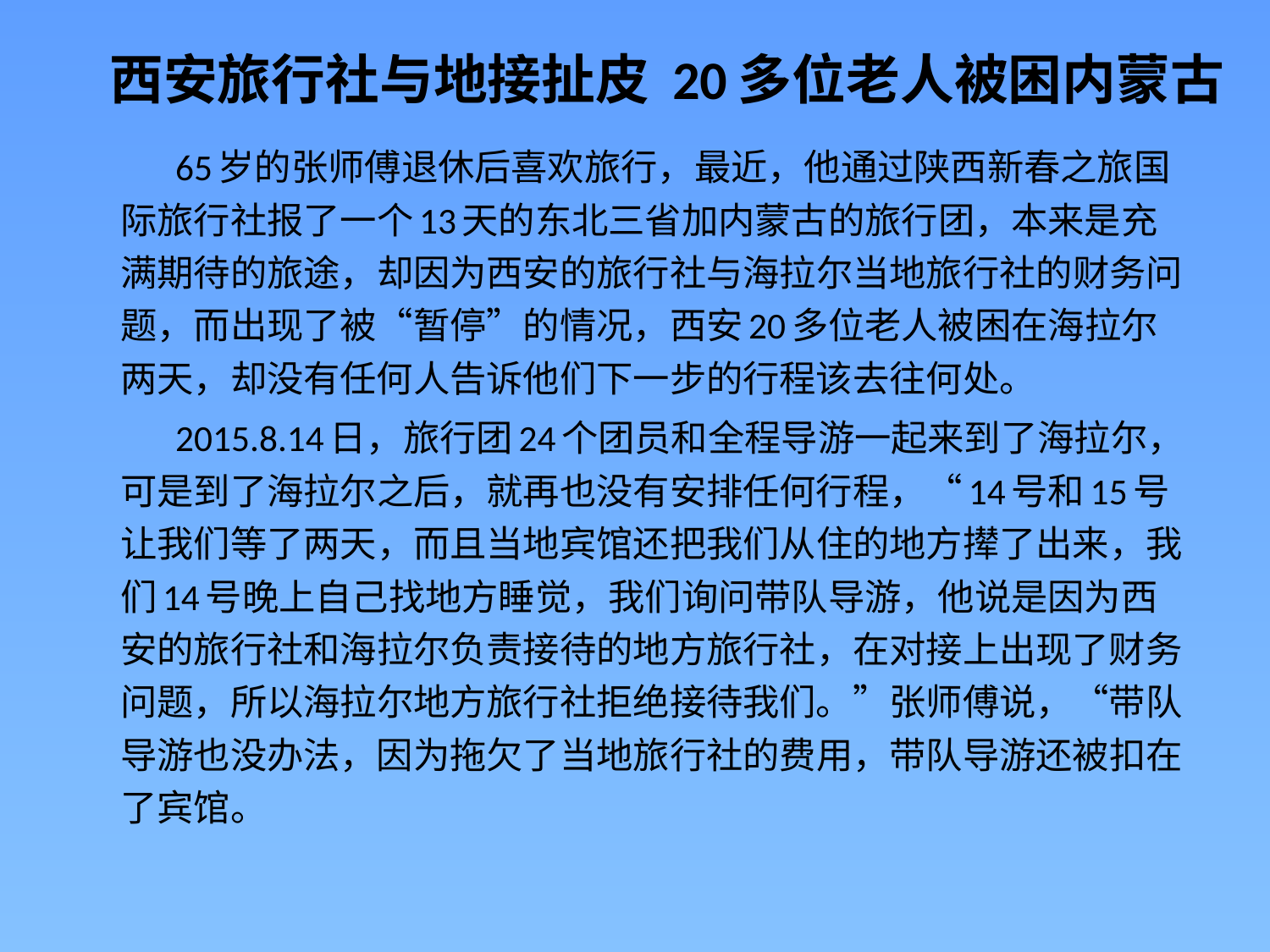

# 西安旅行社与地接扯皮 20多位老人被困内蒙古
            65岁的张师傅退休后喜欢旅行，最近，他通过陕西新春之旅国际旅行社报了一个13天的东北三省加内蒙古的旅行团，本来是充满期待的旅途，却因为西安的旅行社与海拉尔当地旅行社的财务问题，而出现了被“暂停”的情况，西安20多位老人被困在海拉尔两天，却没有任何人告诉他们下一步的行程该去往何处。
            2015.8.14日，旅行团24个团员和全程导游一起来到了海拉尔，可是到了海拉尔之后，就再也没有安排任何行程，“14号和15号让我们等了两天，而且当地宾馆还把我们从住的地方撵了出来，我们14号晚上自己找地方睡觉，我们询问带队导游，他说是因为西安的旅行社和海拉尔负责接待的地方旅行社，在对接上出现了财务问题，所以海拉尔地方旅行社拒绝接待我们。”张师傅说，“带队导游也没办法，因为拖欠了当地旅行社的费用，带队导游还被扣在了宾馆。